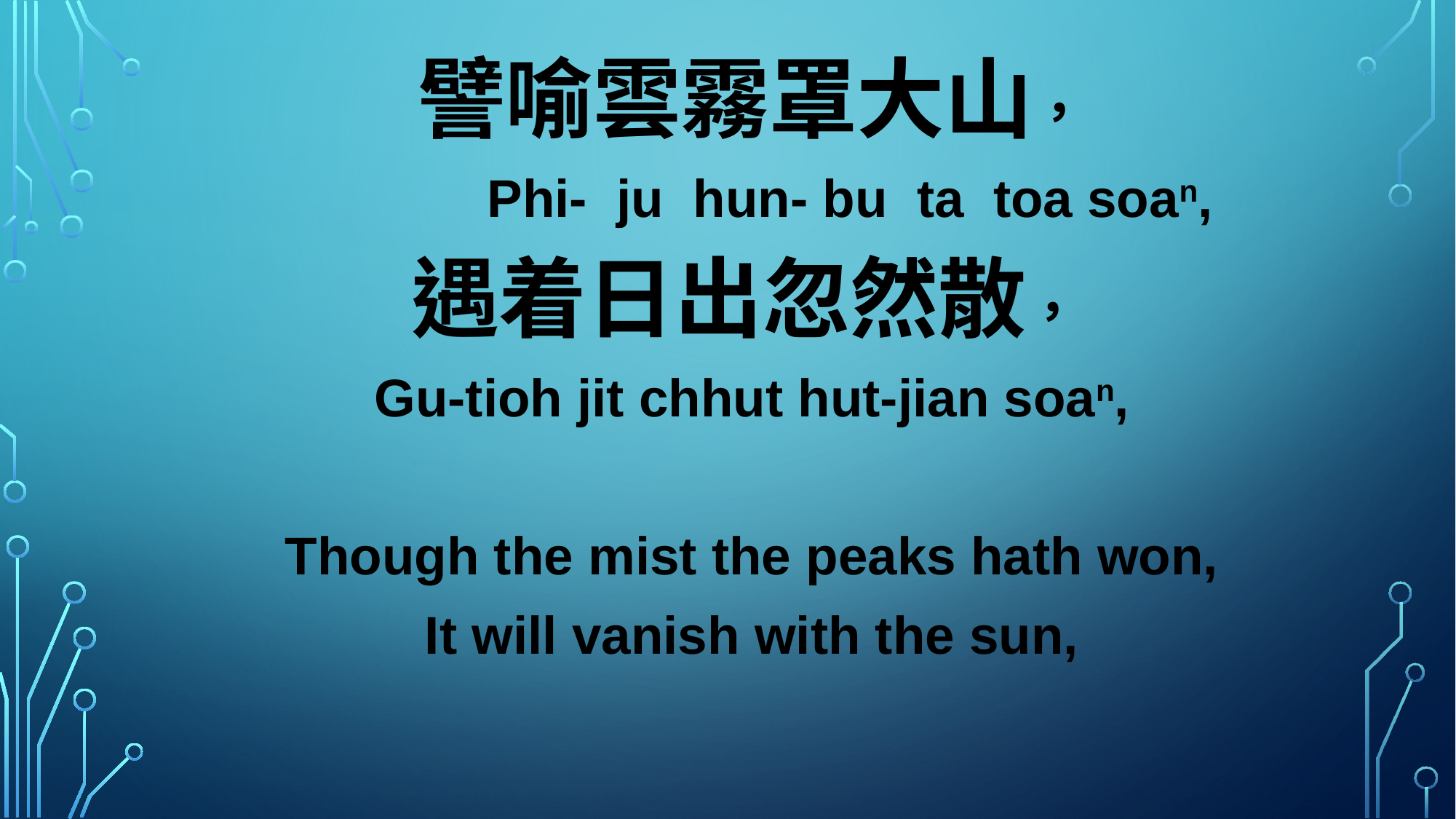

譬喻雲霧罩大山，
                    Phi-  ju  hun- bu  ta  toa soan,
遇着日出忽然散，
Gu-tioh jit chhut hut-jian soan,

Though the mist the peaks hath won,
It will vanish with the sun,